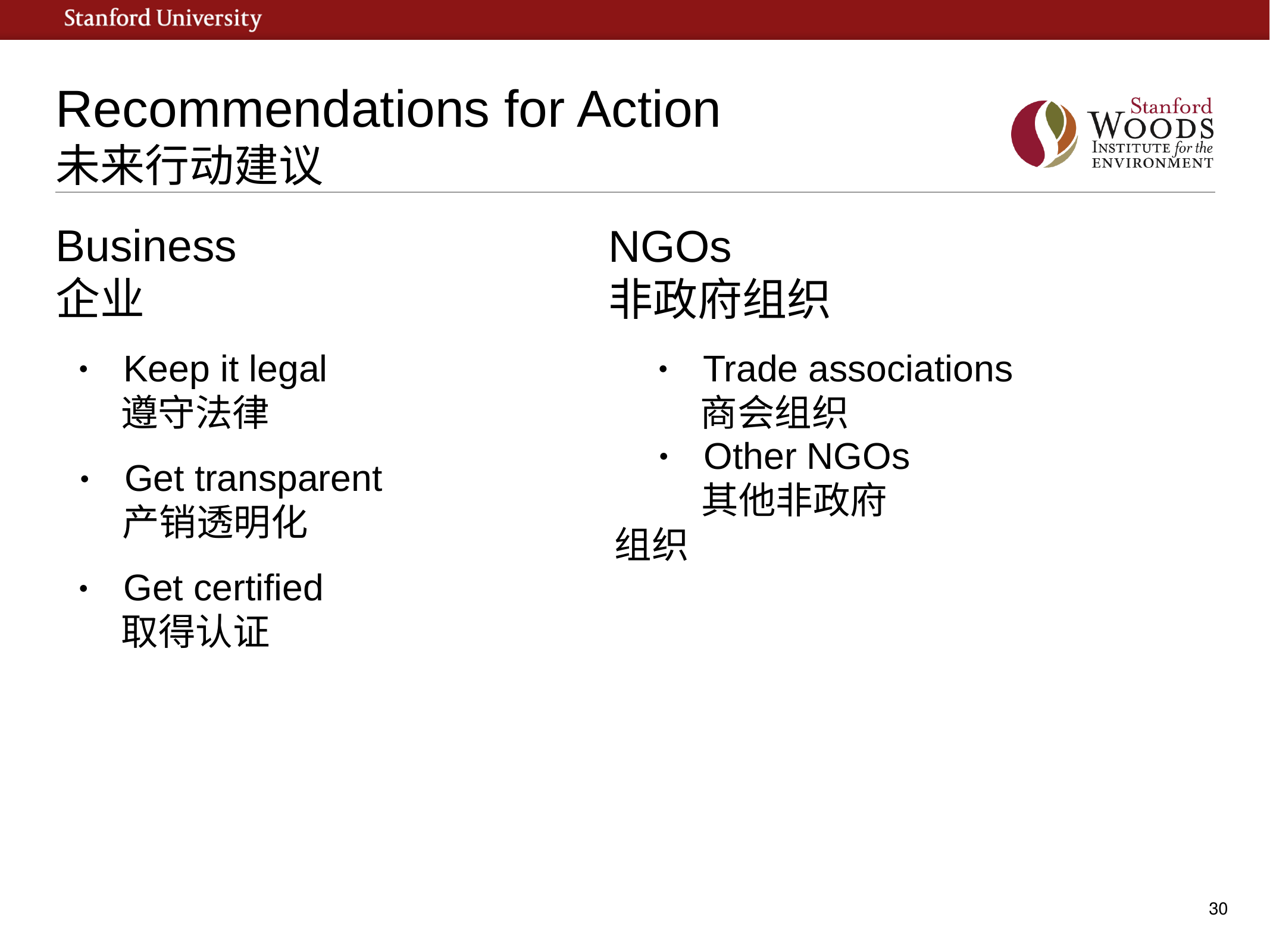

# Recommendations for Action
未来行动建议
Business
企业
NGOs
非政府组织
Keep it legal
    遵守法律
Trade associations
    商会组织
Get transparent
    产销透明化
Other NGOs
    其他非政府组织
Get certified
    取得认证
30